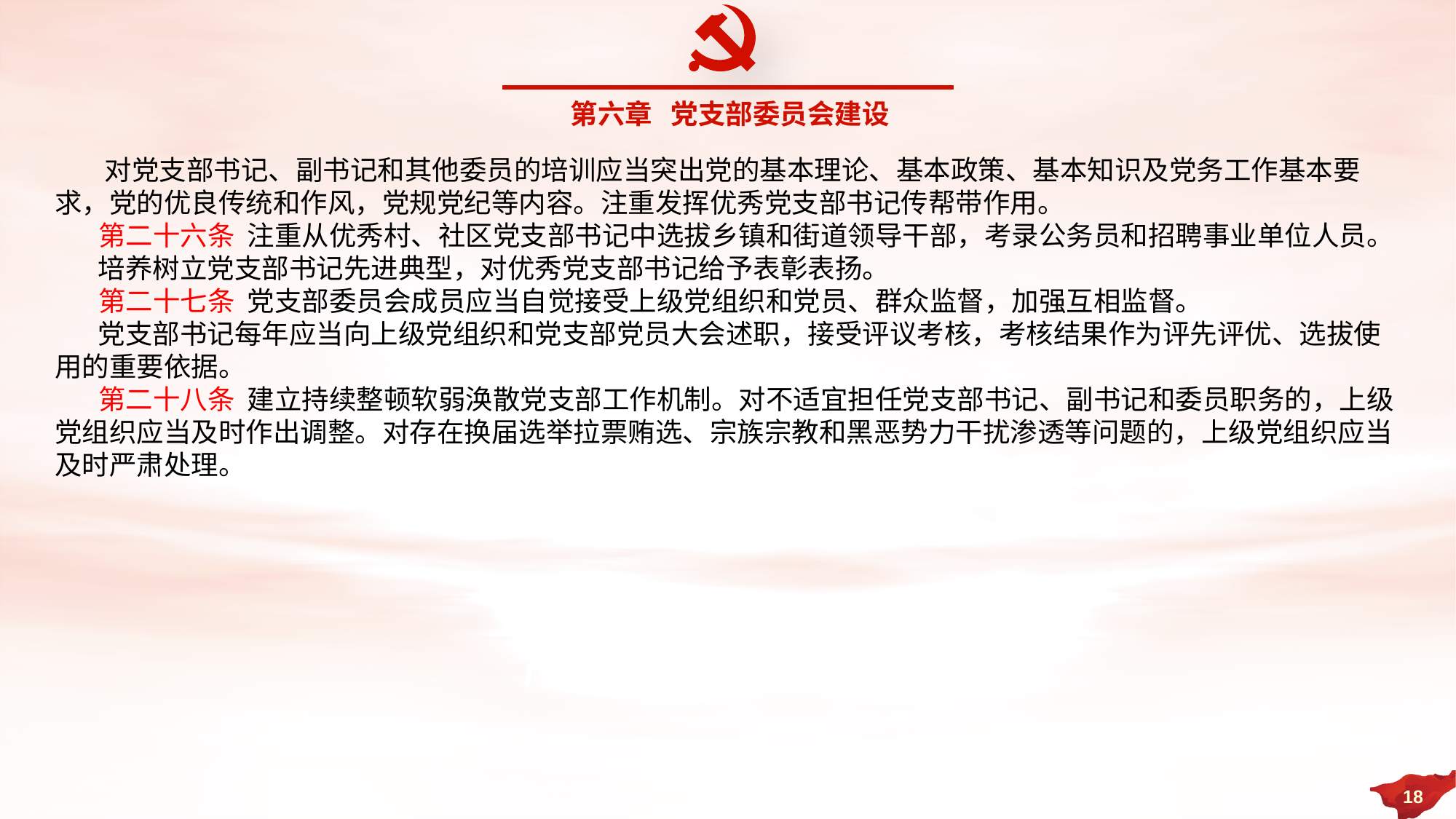

第六章   党支部委员会建设
       对党支部书记、副书记和其他委员的培训应当突出党的基本理论、基本政策、基本知识及党务工作基本要求，党的优良传统和作风，党规党纪等内容。注重发挥优秀党支部书记传帮带作用。
       第二十六条  注重从优秀村、社区党支部书记中选拔乡镇和街道领导干部，考录公务员和招聘事业单位人员。
       培养树立党支部书记先进典型，对优秀党支部书记给予表彰表扬。
       第二十七条  党支部委员会成员应当自觉接受上级党组织和党员、群众监督，加强互相监督。
       党支部书记每年应当向上级党组织和党支部党员大会述职，接受评议考核，考核结果作为评先评优、选拔使用的重要依据。
       第二十八条  建立持续整顿软弱涣散党支部工作机制。对不适宜担任党支部书记、副书记和委员职务的，上级党组织应当及时作出调整。对存在换届选举拉票贿选、宗族宗教和黑恶势力干扰渗透等问题的，上级党组织应当及时严肃处理。
严格坚持发展标准
严格履行发展程序